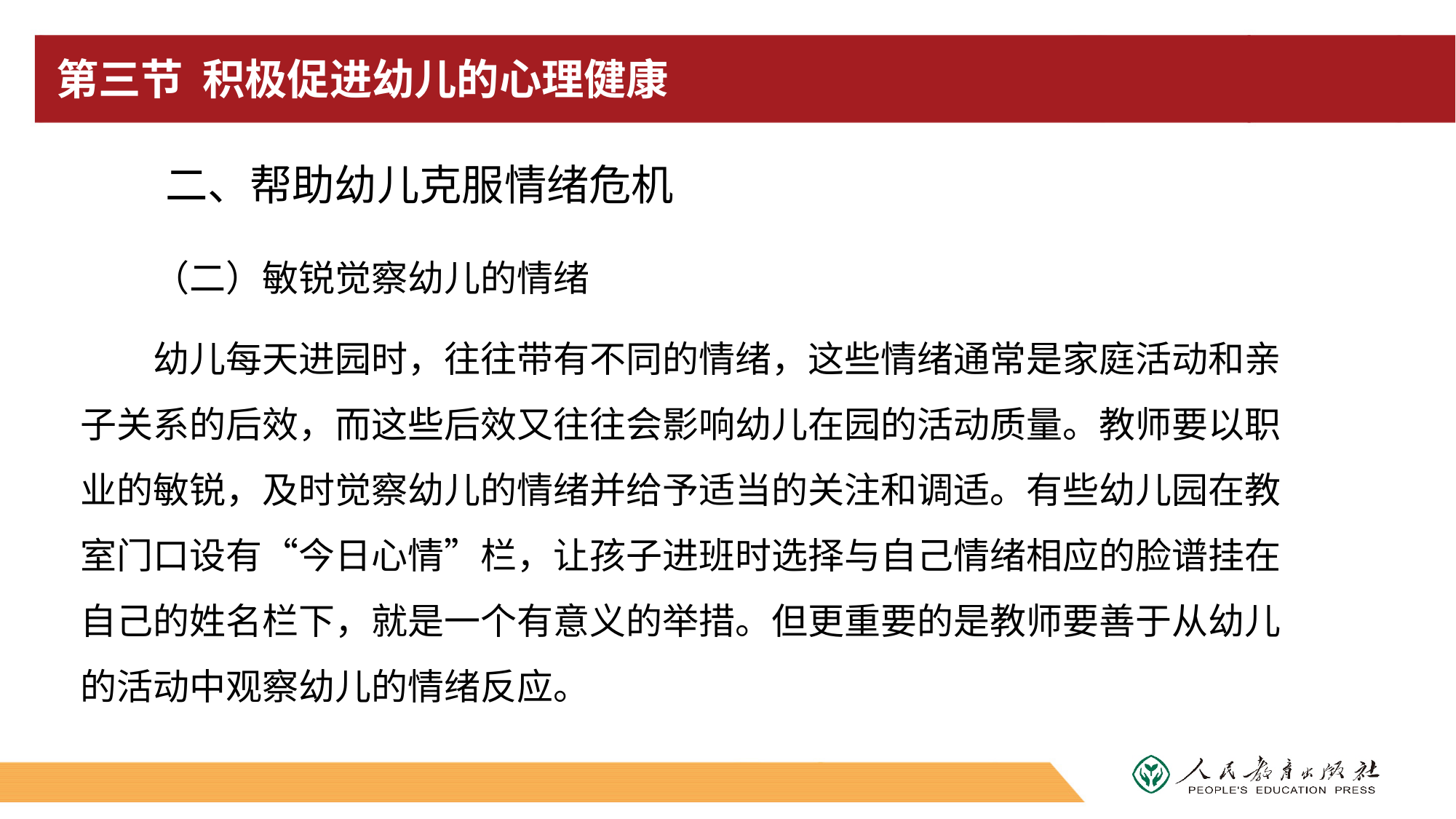

# 第三节  积极促进幼儿的心理健康
二、帮助幼儿克服情绪危机
（二）敏锐觉察幼儿的情绪
幼儿每天进园时，往往带有不同的情绪，这些情绪通常是家庭活动和亲子关系的后效，而这些后效又往往会影响幼儿在园的活动质量。教师要以职业的敏锐，及时觉察幼儿的情绪并给予适当的关注和调适。有些幼儿园在教室门口设有“今日心情”栏，让孩子进班时选择与自己情绪相应的脸谱挂在自己的姓名栏下，就是一个有意义的举措。但更重要的是教师要善于从幼儿的活动中观察幼儿的情绪反应。